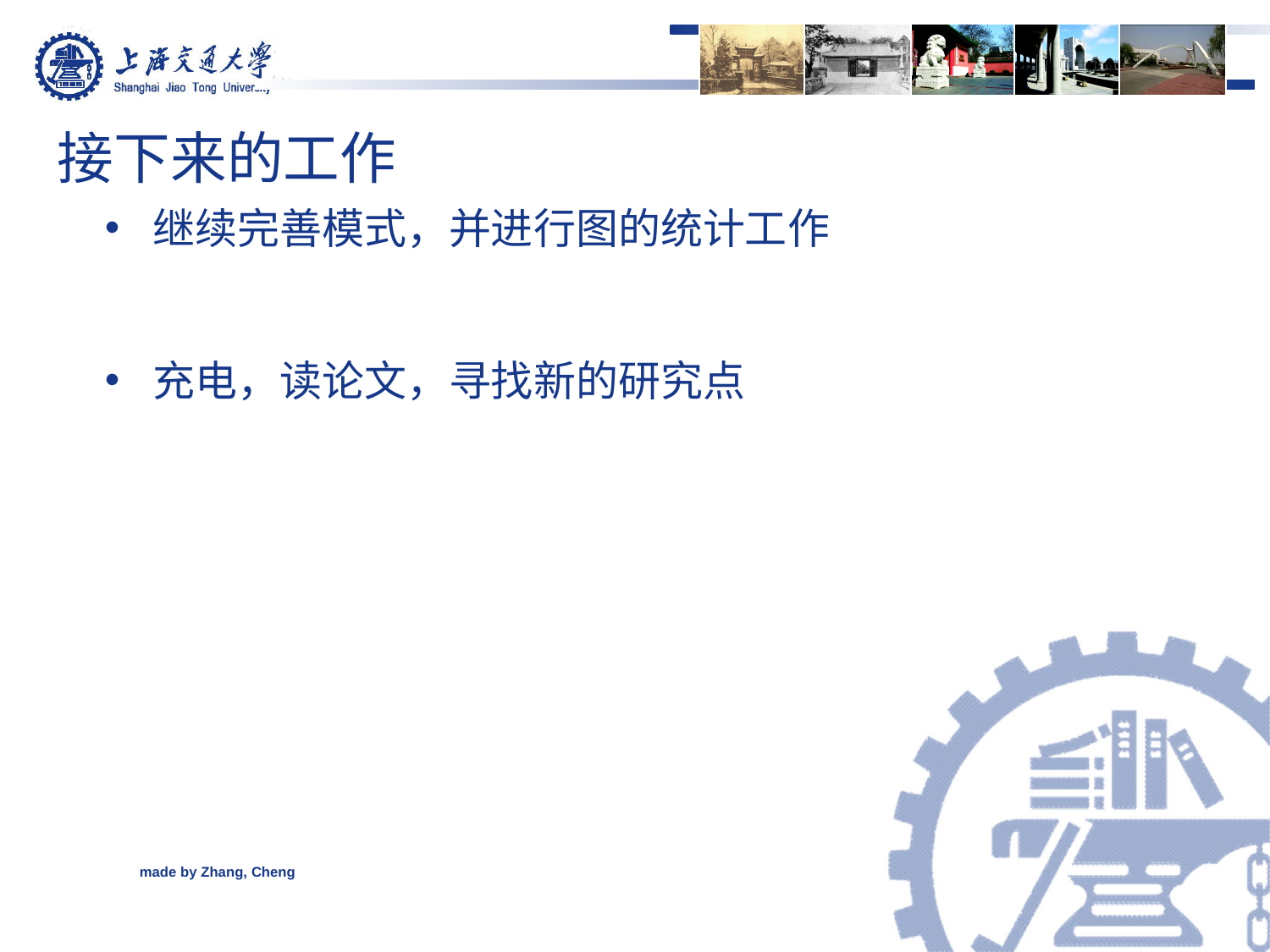

接下来的工作
继续完善模式，并进行图的统计工作

充电，读论文，寻找新的研究点

made by Zhang, Cheng